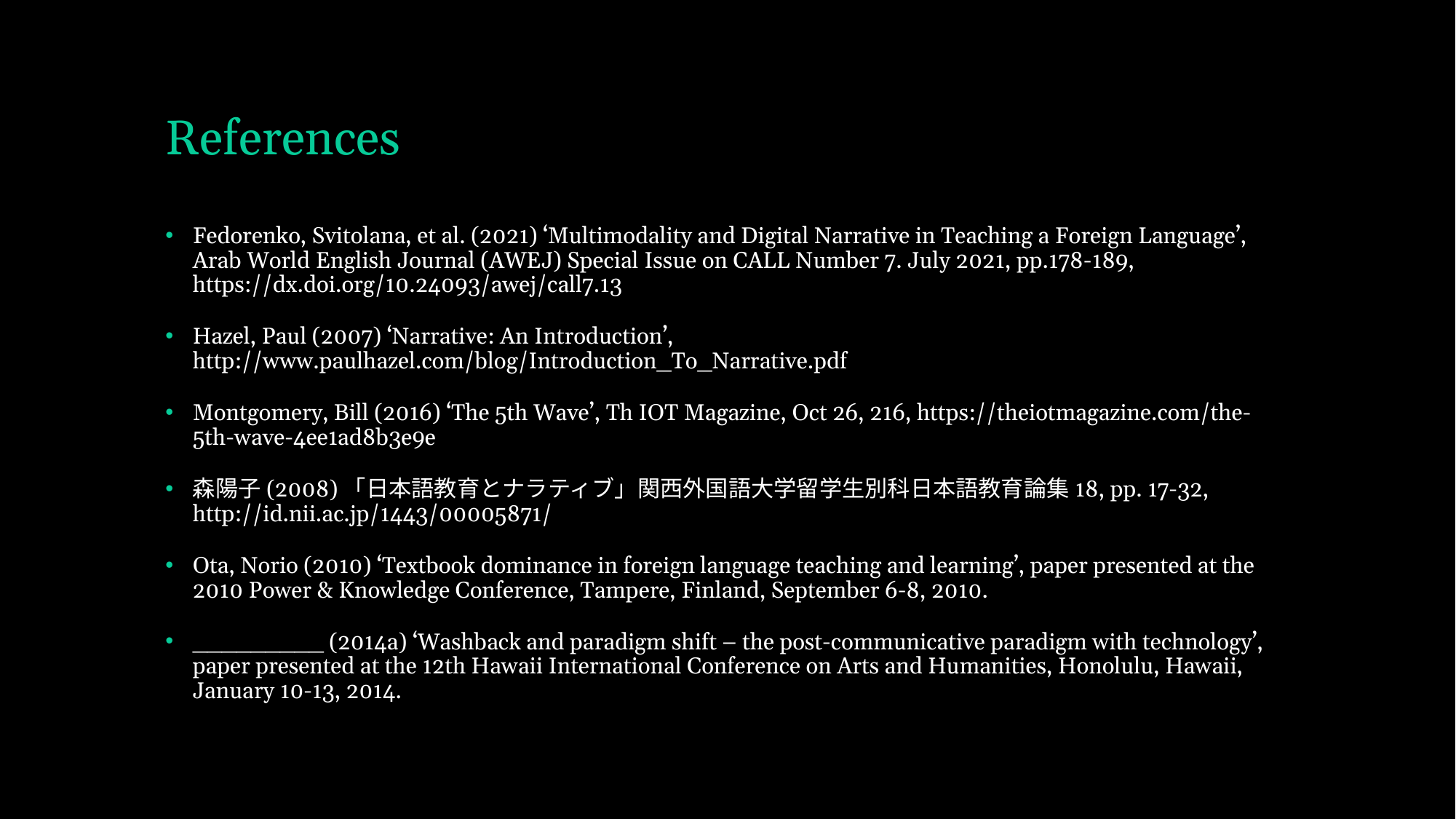

# References
Fedorenko, Svitolana, et al. (2021) ‘Multimodality and Digital Narrative in Teaching a Foreign Language’, Arab World English Journal (AWEJ) Special Issue on CALL Number 7. July 2021, pp.178-189, https://dx.doi.org/10.24093/awej/call7.13
Hazel, Paul (2007) ‘Narrative: An Introduction’, http://www.paulhazel.com/blog/Introduction_To_Narrative.pdf
Montgomery, Bill (2016) ‘The 5th Wave’, Th IOT Magazine, Oct 26, 216, https://theiotmagazine.com/the-5th-wave-4ee1ad8b3e9e
森陽子(2008)「日本語教育とナラティブ」関西外国語大学留学生別科日本語教育論集18, pp. 17-32, http://id.nii.ac.jp/1443/00005871/
Ota, Norio (2010) ‘Textbook dominance in foreign language teaching and learning’, paper presented at the 2010 Power & Knowledge Conference, Tampere, Finland, September 6-8, 2010.
_________ (2014a) ‘Washback and paradigm shift – the post-communicative paradigm with technology’, paper presented at the 12th Hawaii International Conference on Arts and Humanities, Honolulu, Hawaii, January 10-13, 2014.